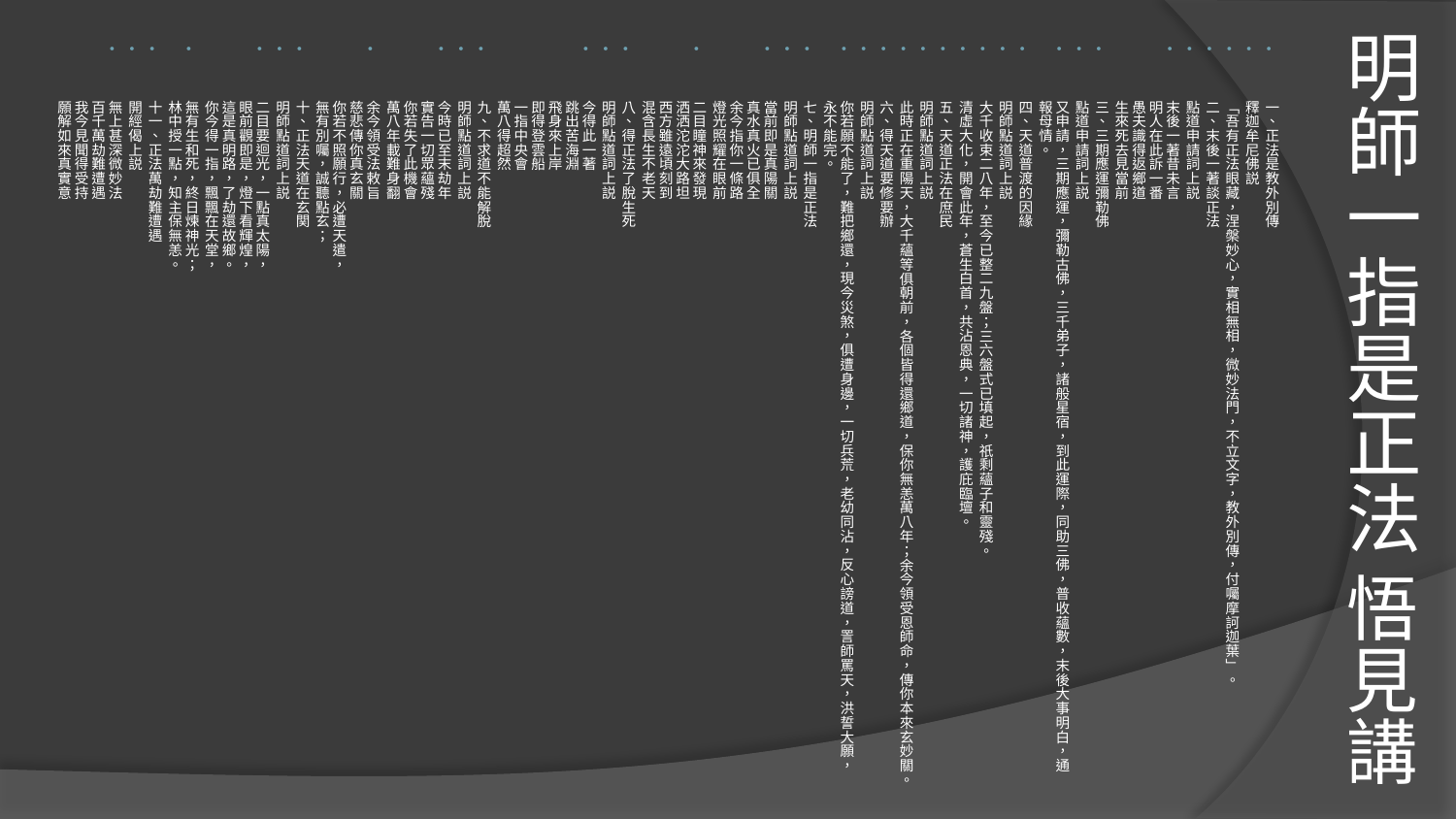

# 明師一指是正法 悟見講
一、正法是教外別傳
釋迦牟尼佛説
「吾有正法眼藏，涅槃妙心，實相無相，微妙法門，不立文字，教外別傳，付囑摩訶迦葉」。
二、末後一著談正法
點道申請詞上説
末後一著昔未言
明人在此訴一番
愚夫識得返鄉道
生來死去見當前
三、三期應運彌勒佛
點道申請詞上説
又申請，三期應運，彌勒古佛，三千弟子，諸般星宿，到此運際，同助三佛，普收蘊數，末後大事明白，通報母情。
四、天道普渡的因緣
明師點道詞上説
大千收束二八年，至今已整二九盤；三六盤式已填起，祇剩蘊子和靈殘。
清虛大化，開會此年，蒼生白首，共沾恩典，一切諸神，護庇臨壇。
五、天道正法在庶民
明師點道詞上説
此時正在重陽天，大千蘊等俱朝前，各個皆得還鄉道，保你無恙萬八年；余今領受恩師命，傳你本來玄妙關。
六、得天道要修要辦
明師點道詞上説
你若願不能了，難把鄉還，現今災煞，俱遭身邊，一切兵荒，老幼同沾，反心謗道，詈師罵天，洪誓大願，永不能完。
七、明師一指是正法
明師點道詞上説
當前即是真陽關
真水真火已俱全
余今指你一條路
燈光照耀在眼前
二目瞳神來發現
洒洒沱沱大路坦
西方雖遠頃刻到
混含長生不老天
八、得正法了脫生死
明師點道詞上説
今得此一著
跳出苦海淵
飛身來上岸
即得登雲船
一指中央會
萬八得超然
九、不求道不能解脫
明師點道詞上説
今時已至末劫年
實告一切眾蘊殘
你若失了此機會
萬八年載難身翻
余今領受法敕旨
慈悲傳你真玄關
你若不照願行，必遭天遣，
無有別囑，誠聽點玄；
十、正法天道在玄関
明師點道詞上説
二目要迴光，一點真太陽，
眼前觀即是，燈下看輝煌，
這是真明路，了劫還故鄉。
你今得一指，飄飄在天堂，
無有生和死，終日煉神光；
林中授一點，知主保無恙。
十一、正法萬劫難遭遇
開經偈上説
無上甚深微妙法
百千萬劫難遭遇
我今見聞得受持
願解如來真實意